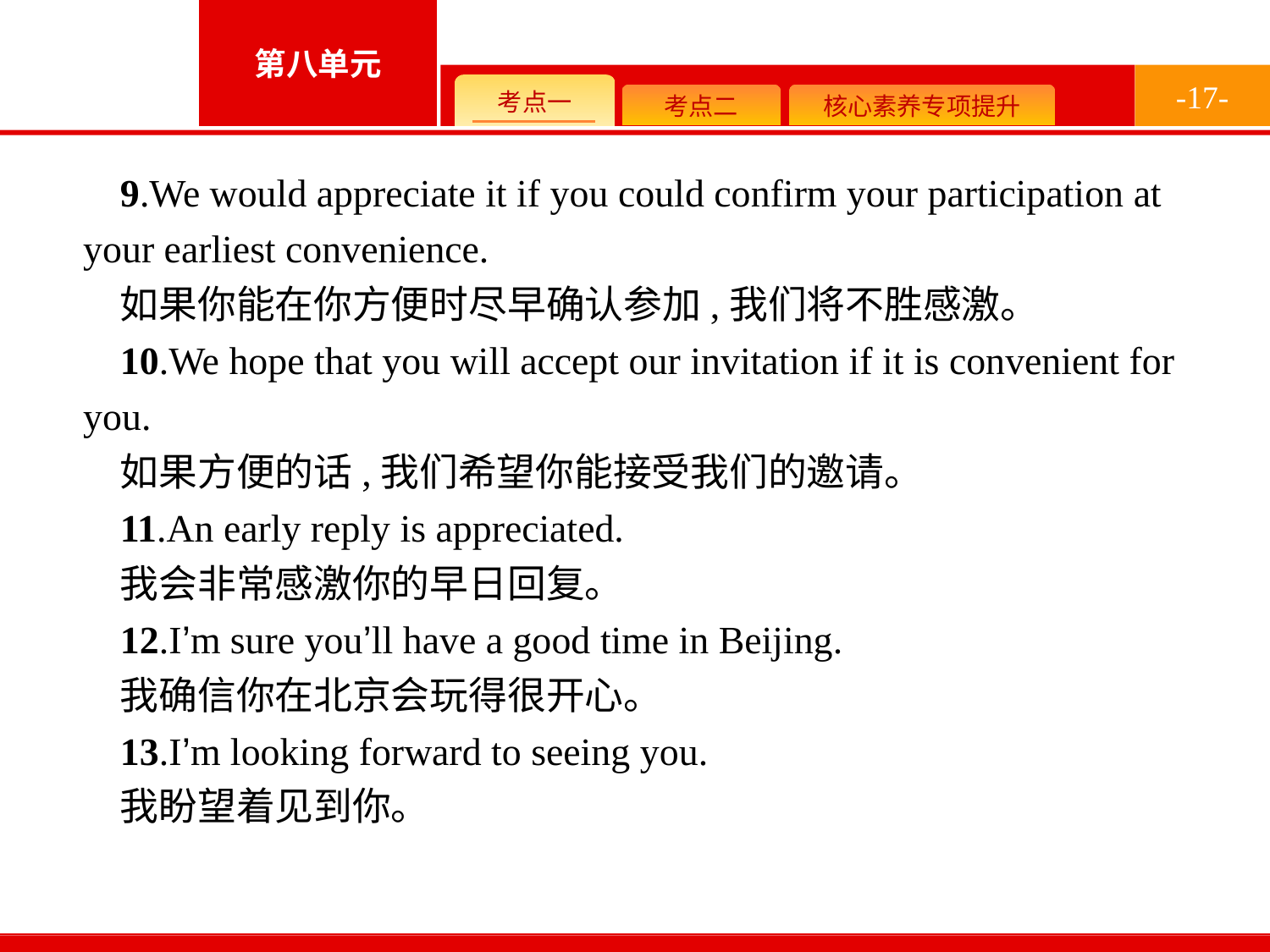

-17-
9.We would appreciate it if you could confirm your participation at your earliest convenience.
如果你能在你方便时尽早确认参加,我们将不胜感激。
10.We hope that you will accept our invitation if it is convenient for you.
如果方便的话,我们希望你能接受我们的邀请。
11.An early reply is appreciated.
我会非常感激你的早日回复。
12.I’m sure you’ll have a good time in Beijing.
我确信你在北京会玩得很开心。
13.I’m looking forward to seeing you.
我盼望着见到你。